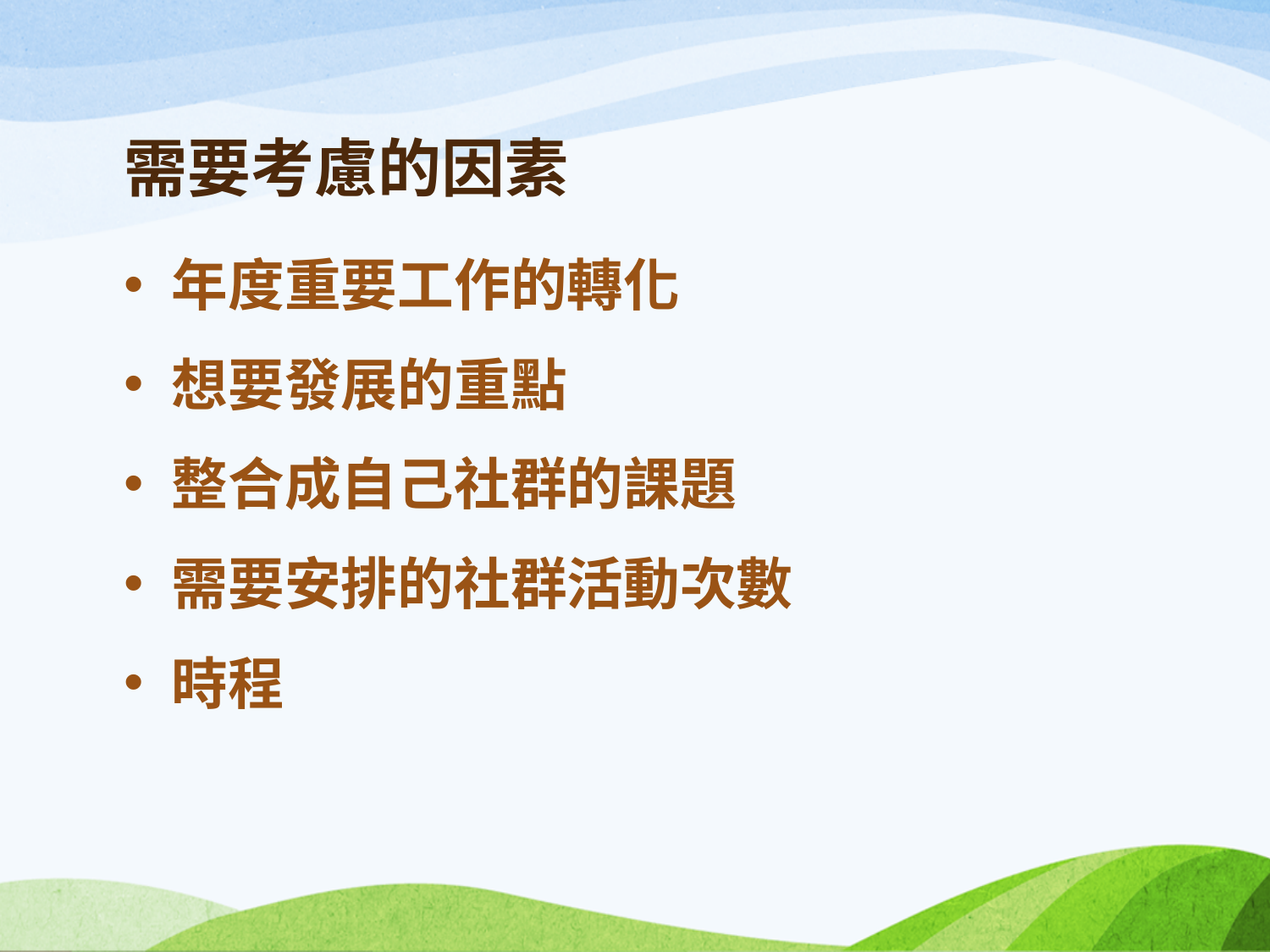

# 需要考慮的因素
年度重要工作的轉化
想要發展的重點
整合成自己社群的課題
需要安排的社群活動次數
時程